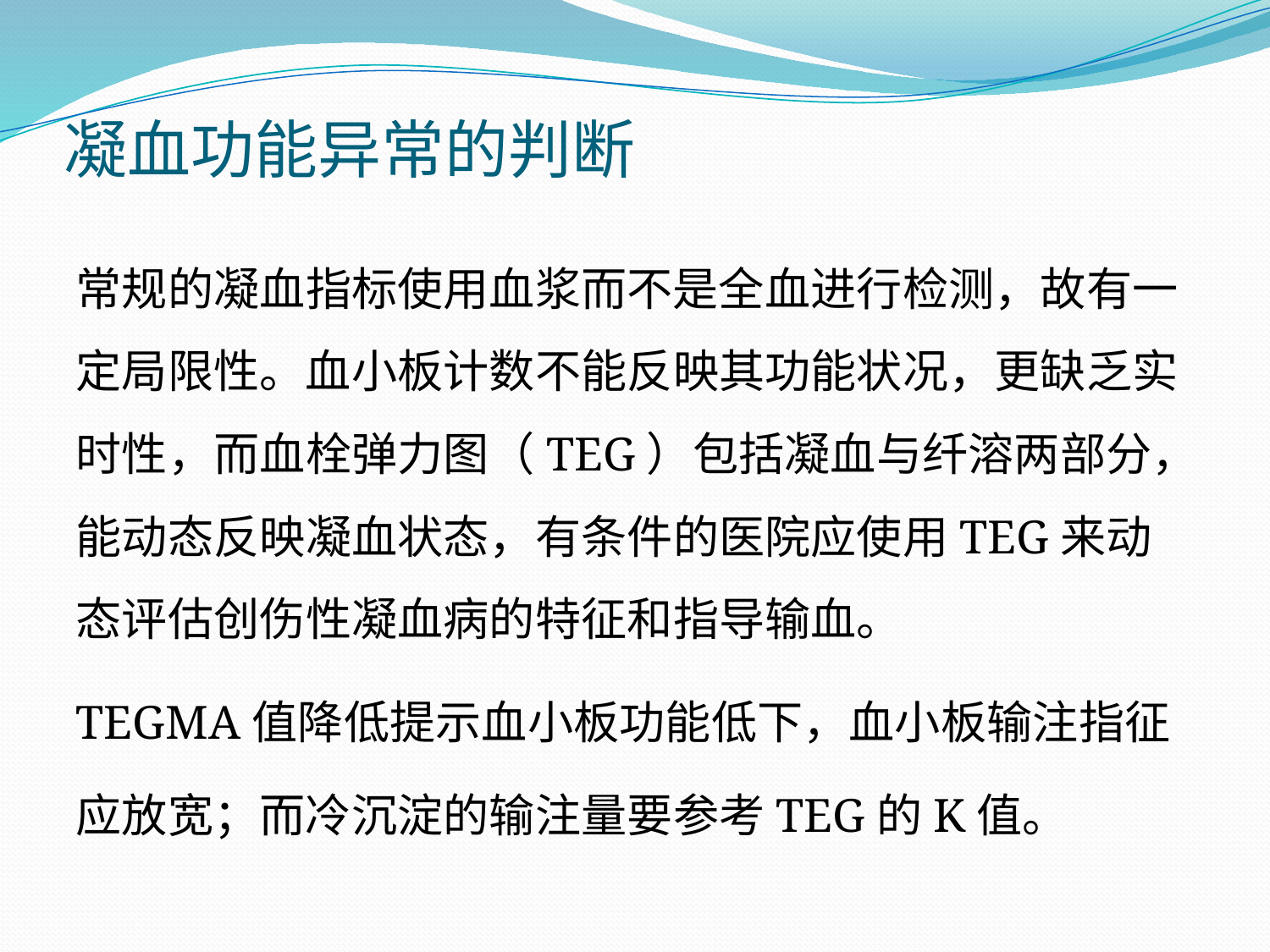

# 凝血功能异常的判断
常规的凝血指标使用血浆而不是全血进行检测，故有一定局限性。血小板计数不能反映其功能状况，更缺乏实时性，而血栓弹力图（TEG）包括凝血与纤溶两部分，能动态反映凝血状态，有条件的医院应使用TEG来动态评估创伤性凝血病的特征和指导输血。
TEGMA值降低提示血小板功能低下，血小板输注指征应放宽；而冷沉淀的输注量要参考TEG的K值。